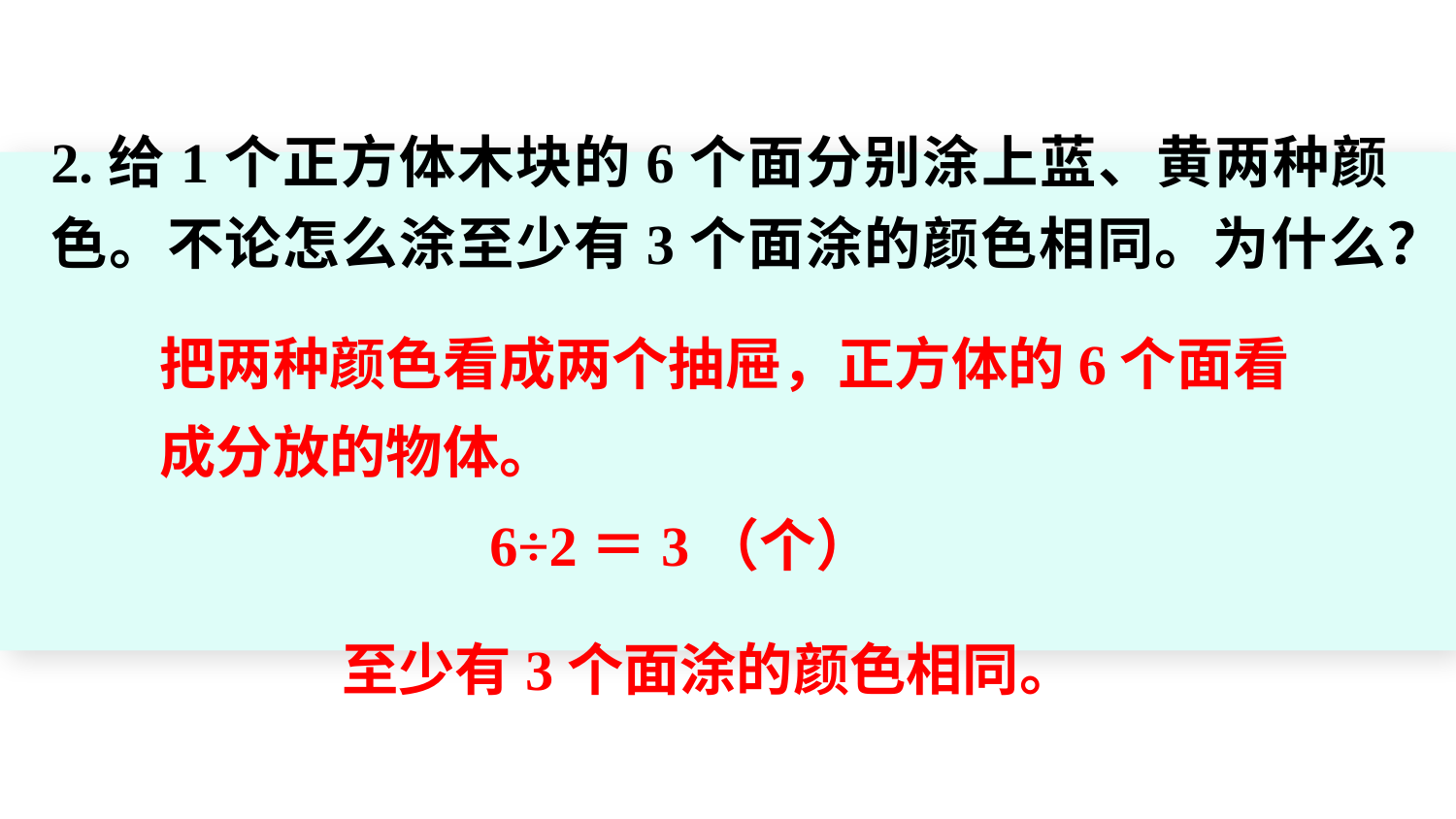

2.给1个正方体木块的6个面分别涂上蓝、黄两种颜色。不论怎么涂至少有3个面涂的颜色相同。为什么？
把两种颜色看成两个抽屉，正方体的6个面看成分放的物体。

 6÷2＝3（个）
至少有3个面涂的颜色相同。